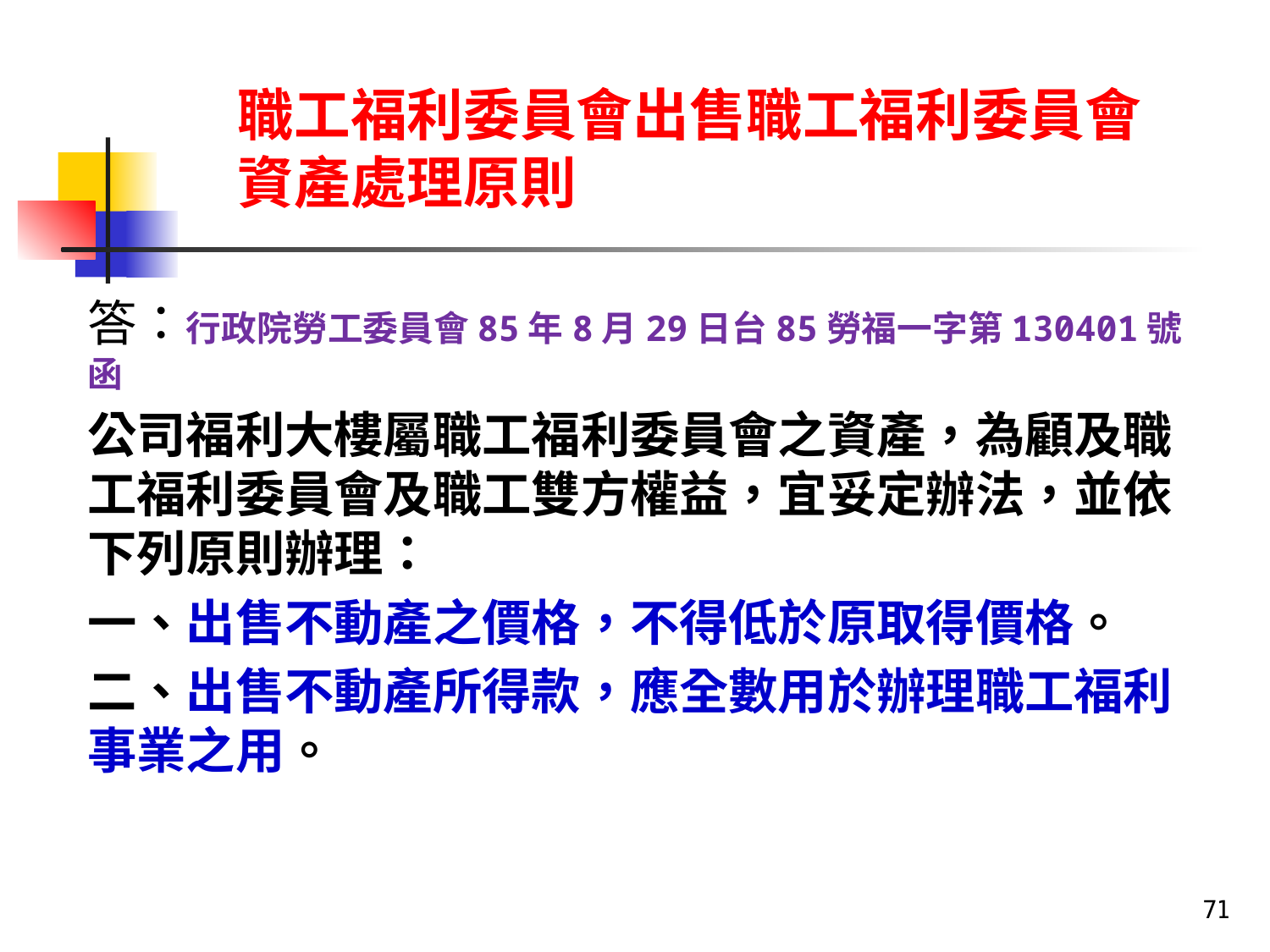

# 職工福利委員會出售職工福利委員會 資產處理原則
答：行政院勞工委員會85年8月29日台85勞福一字第130401號函
公司福利大樓屬職工福利委員會之資產，為顧及職工福利委員會及職工雙方權益，宜妥定辦法，並依下列原則辦理：
一、出售不動產之價格，不得低於原取得價格。
二、出售不動產所得款，應全數用於辦理職工福利事業之用。
71